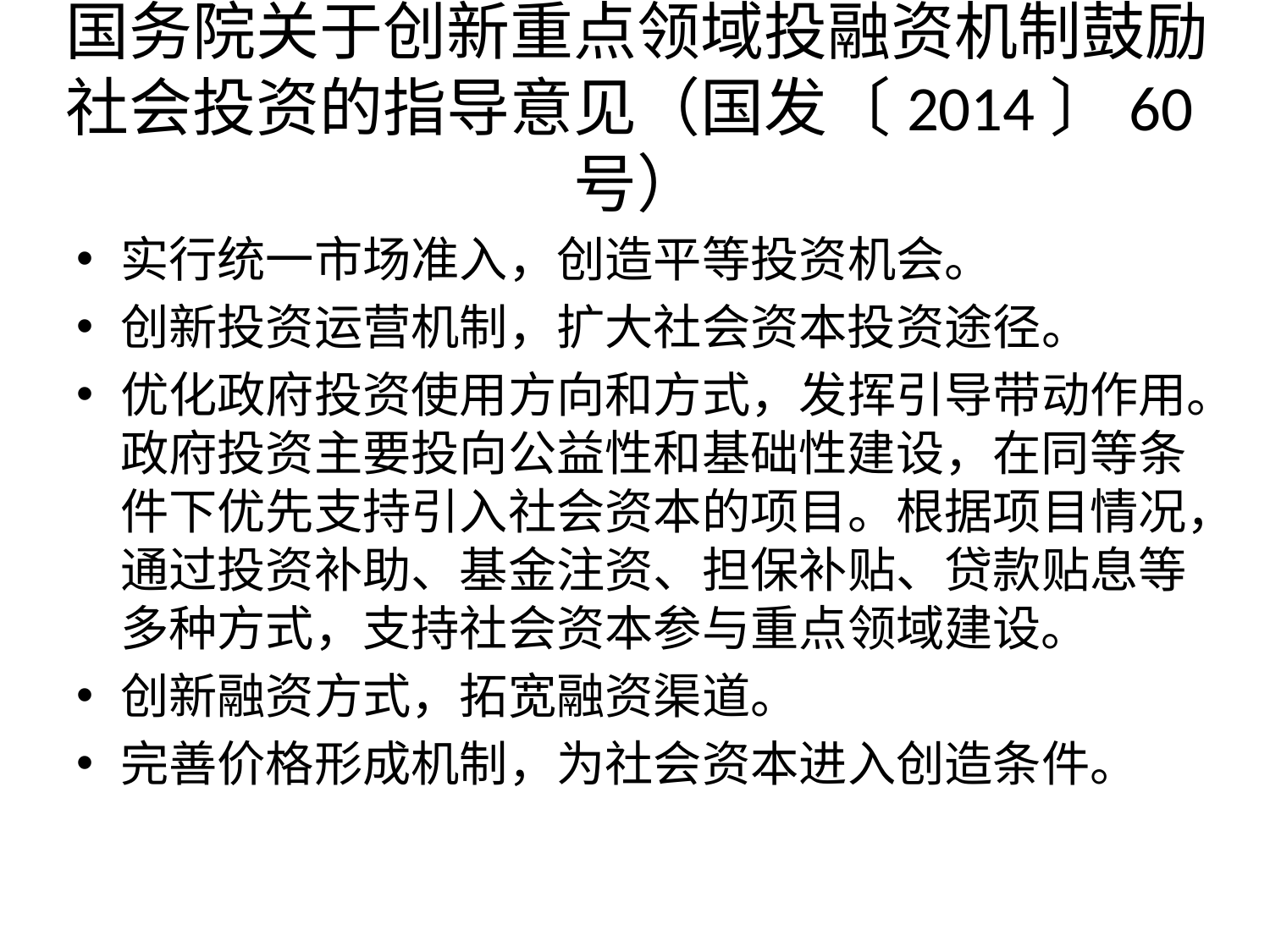

# 国务院关于创新重点领域投融资机制鼓励社会投资的指导意见（国发〔2014〕60号）
实行统一市场准入，创造平等投资机会。
创新投资运营机制，扩大社会资本投资途径。
优化政府投资使用方向和方式，发挥引导带动作用。政府投资主要投向公益性和基础性建设，在同等条件下优先支持引入社会资本的项目。根据项目情况，通过投资补助、基金注资、担保补贴、贷款贴息等多种方式，支持社会资本参与重点领域建设。
创新融资方式，拓宽融资渠道。
完善价格形成机制，为社会资本进入创造条件。